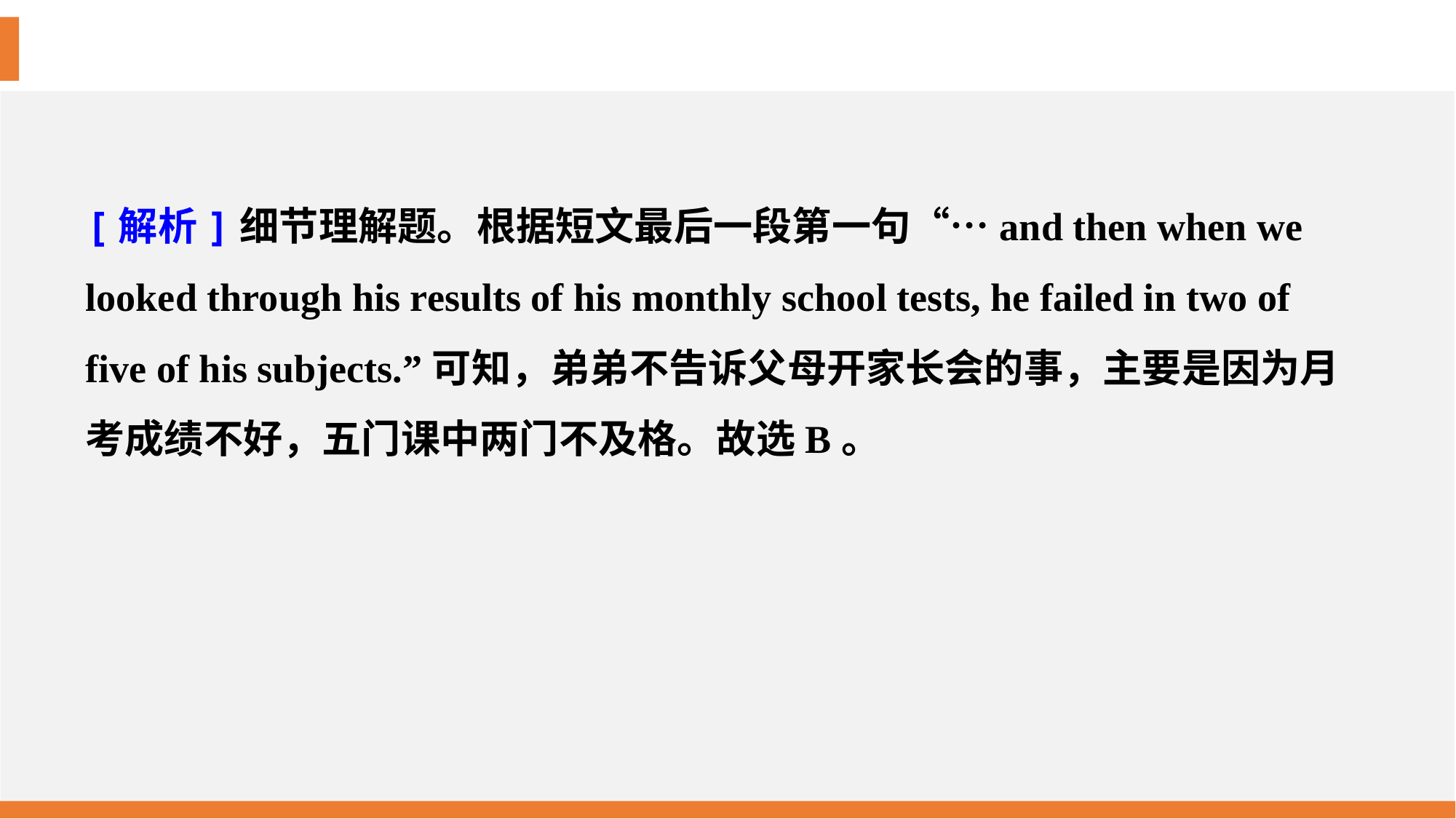

[解析]细节理解题。根据短文最后一段第一句“…and then when we looked through his results of his monthly school tests, he failed in two of five of his subjects.”可知，弟弟不告诉父母开家长会的事，主要是因为月考成绩不好，五门课中两门不及格。故选B。